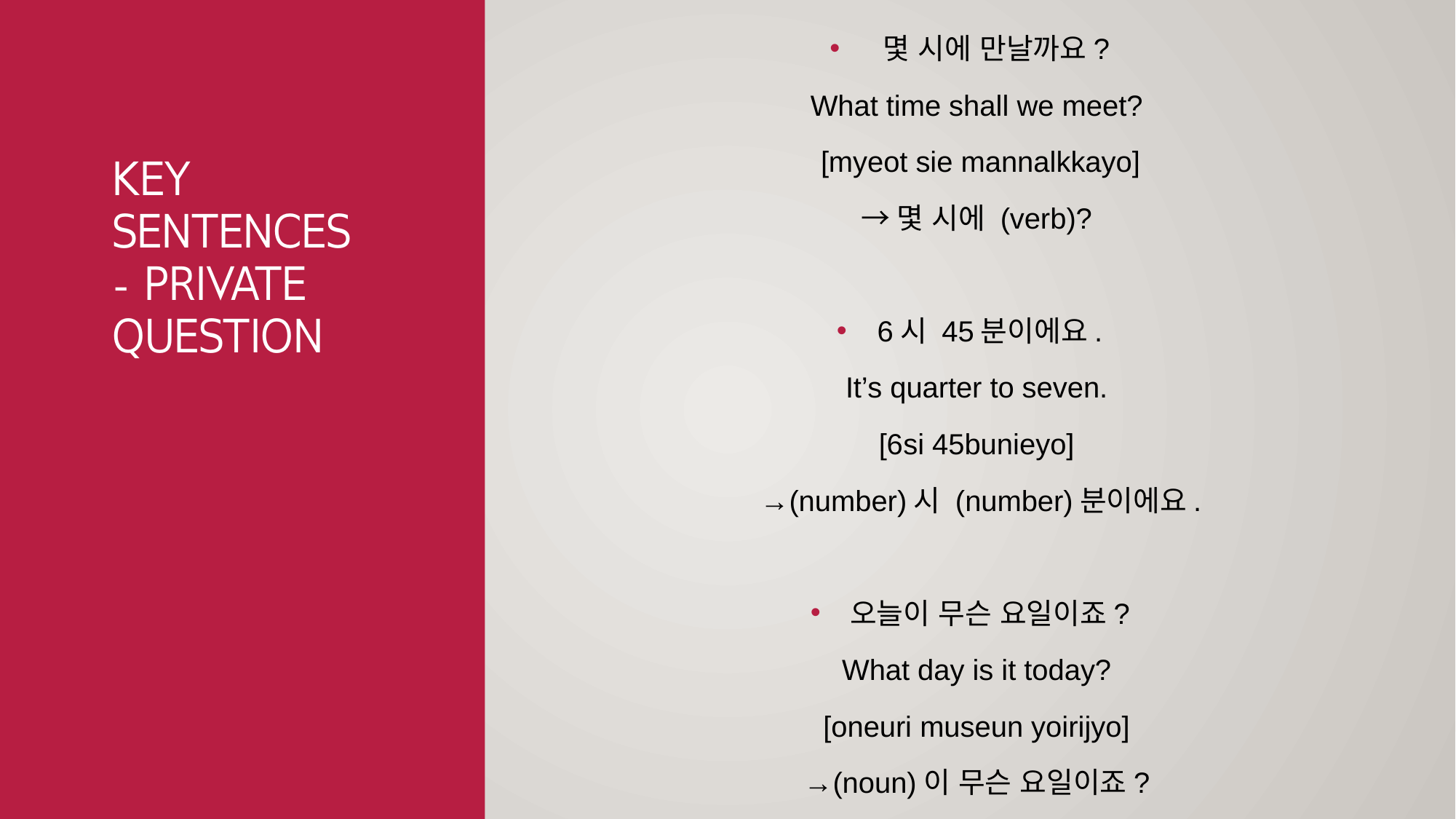

몇 시에 만날까요?
What time shall we meet?
[myeot sie mannalkkayo]
→몇 시에 (verb)?

6시 45분이에요.
It’s quarter to seven.
[6si 45bunieyo]
→(number)시 (number)분이에요.

오늘이 무슨 요일이죠?
What day is it today?
[oneuri museun yoirijyo]
→(noun)이 무슨 요일이죠?

# Key sentences - private question